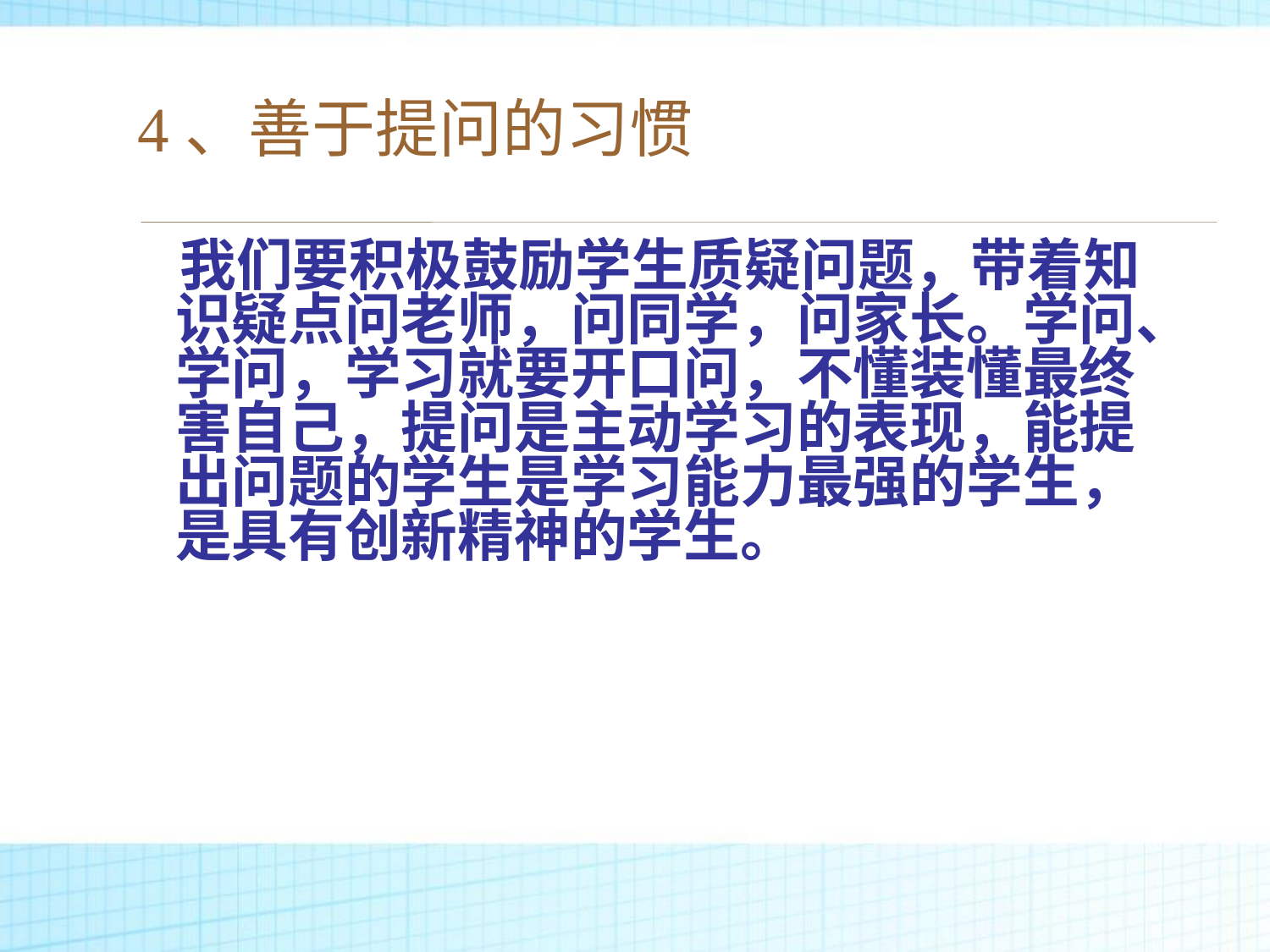

# 4、善于提问的习惯
   我们要积极鼓励学生质疑问题，带着知识疑点问老师，问同学，问家长。学问、学问，学习就要开口问，不懂装懂最终害自己，提问是主动学习的表现，能提出问题的学生是学习能力最强的学生，是具有创新精神的学生。